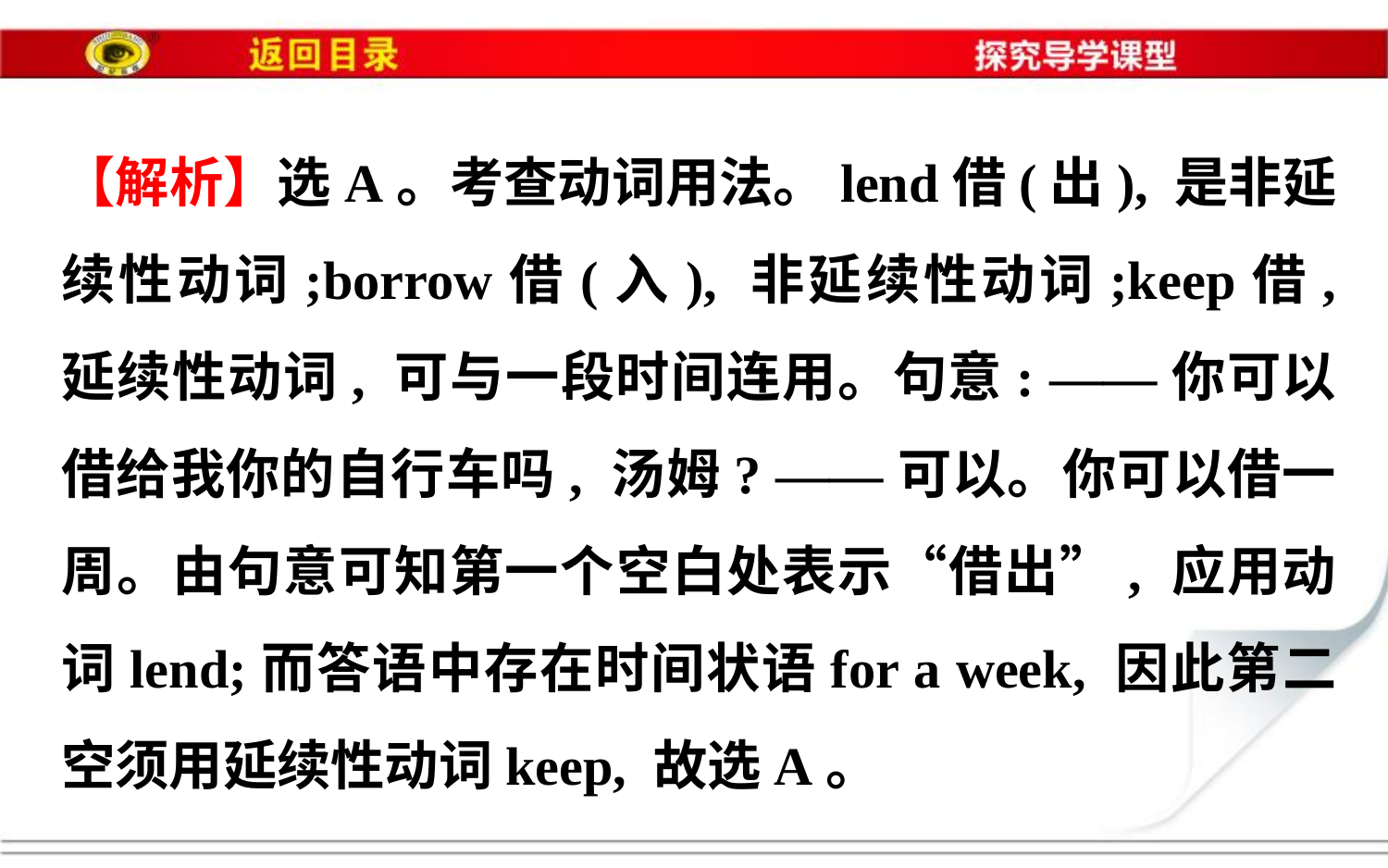

【解析】选A。考查动词用法。lend借(出), 是非延续性动词;borrow借(入), 非延续性动词;keep借, 延续性动词, 可与一段时间连用。句意: ——你可以借给我你的自行车吗, 汤姆? ——可以。你可以借一周。由句意可知第一个空白处表示“借出”, 应用动词lend;而答语中存在时间状语for a week, 因此第二空须用延续性动词keep, 故选A。